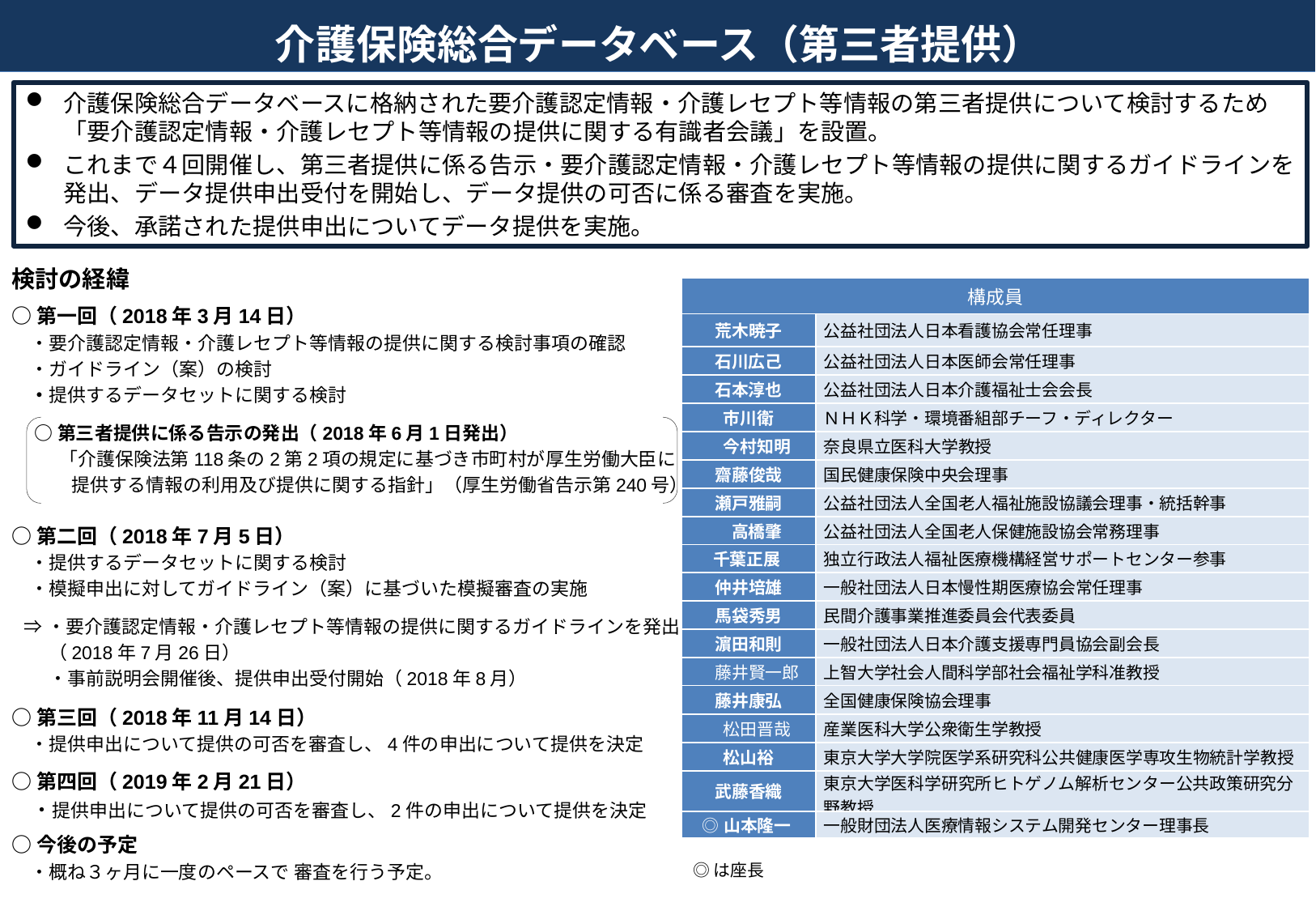

介護保険総合データベース（第三者提供）
介護保険総合データベースに格納された要介護認定情報・介護レセプト等情報の第三者提供について検討するため「要介護認定情報・介護レセプト等情報の提供に関する有識者会議」を設置。
これまで４回開催し、第三者提供に係る告示・要介護認定情報・介護レセプト等情報の提供に関するガイドラインを発出、データ提供申出受付を開始し、データ提供の可否に係る審査を実施。
今後、承諾された提供申出についてデータ提供を実施。
検討の経緯

○第一回（2018年3月14日）
　・要介護認定情報・介護レセプト等情報の提供に関する検討事項の確認
　・ガイドライン（案）の検討
　・提供するデータセットに関する検討

○第三者提供に係る告示の発出（2018年6月1日発出）
「介護保険法第118条の2第2項の規定に基づき市町村が厚生労働大臣に
　　提供する情報の利用及び提供に関する指針」（厚生労働省告示第240号）

○第二回（2018年7月5日）
　・提供するデータセットに関する検討
　・模擬申出に対してガイドライン（案）に基づいた模擬審査の実施

   ⇒・要介護認定情報・介護レセプト等情報の提供に関するガイドラインを発出
　　（2018年7月26日）
　　・事前説明会開催後、提供申出受付開始（2018年8月）

○第三回（2018年11月14日）
　・提供申出について提供の可否を審査し、4件の申出について提供を決定

○第四回（2019年2月21日）
　・提供申出について提供の可否を審査し、2件の申出について提供を決定

○今後の予定
　・概ね３ヶ月に一度のペースで 審査を行う予定。
| 構成員 |  |
| --- | --- |
| 荒木暁子 | 公益社団法人日本看護協会常任理事 |
| 石川広己 | 公益社団法人日本医師会常任理事 |
| 石本淳也 | 公益社団法人日本介護福祉士会会長 |
| 市川衛 | ＮＨＫ科学・環境番組部チーフ・ディレクター |
| 今村知明 | 奈良県立医科大学教授 |
| 齋藤俊哉 | 国民健康保険中央会理事 |
| 瀬戸雅嗣 | 公益社団法人全国老人福祉施設協議会理事・統括幹事 |
| 高橋肇 | 公益社団法人全国老人保健施設協会常務理事 |
| 千葉正展 | 独立行政法人福祉医療機構経営サポートセンター参事 |
| 仲井培雄 | 一般社団法人日本慢性期医療協会常任理事 |
| 馬袋秀男 | 民間介護事業推進委員会代表委員 |
| 濵田和則 | 一般社団法人日本介護支援専門員協会副会長 |
| 藤井賢一郎 | 上智大学社会人間科学部社会福祉学科准教授 |
| 藤井康弘 | 全国健康保険協会理事 |
| 松田晋哉 | 産業医科大学公衆衛生学教授 |
| 松山裕 | 東京大学大学院医学系研究科公共健康医学専攻生物統計学教授 |
| 武藤香織 | 東京大学医科学研究所ヒトゲノム解析センター公共政策研究分野教授 |
| ◎山本隆一 | 一般財団法人医療情報システム開発センター理事長 |

◎は座長